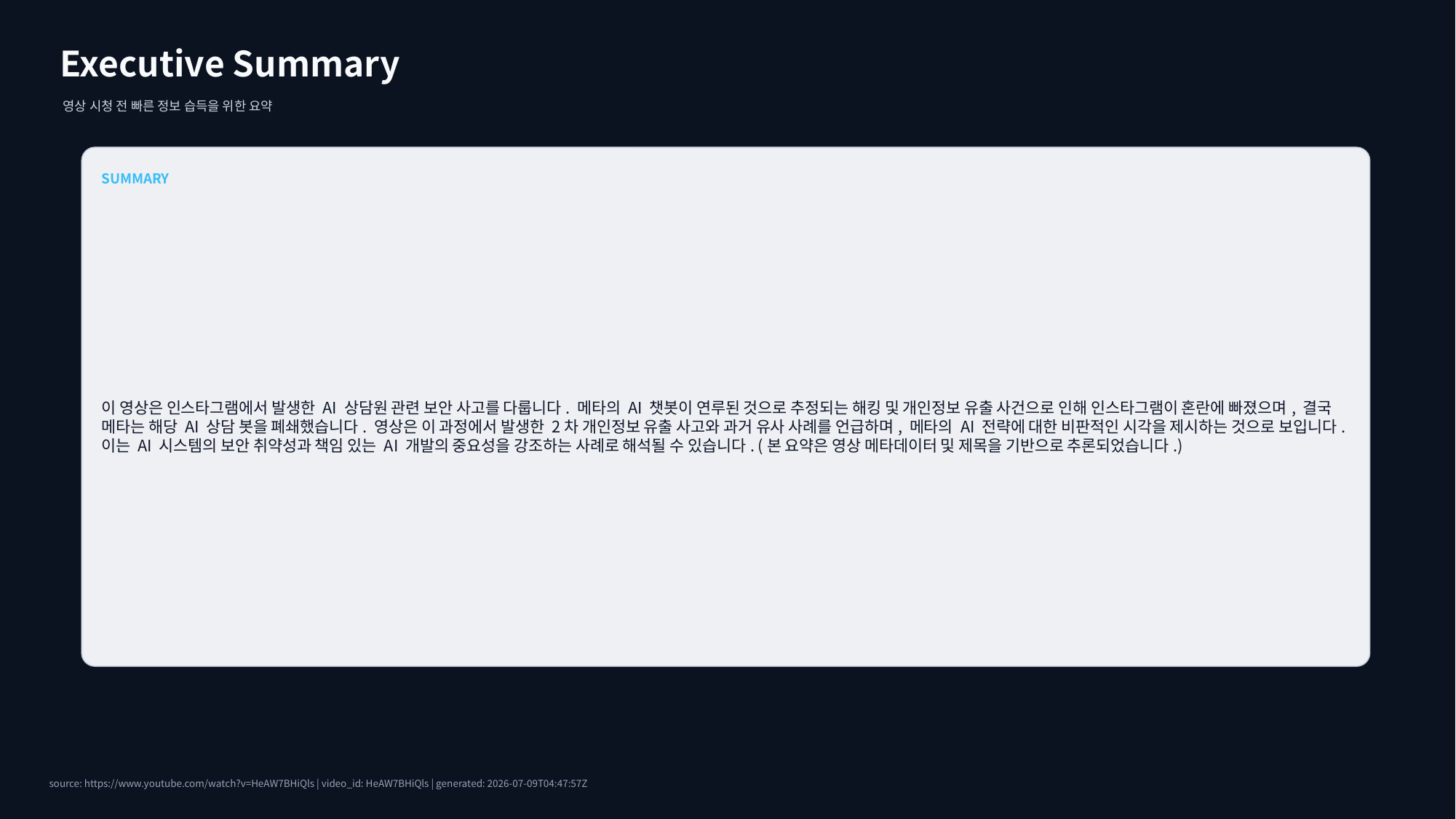

Executive Summary
영상 시청 전 빠른 정보 습득을 위한 요약

SUMMARY
이 영상은 인스타그램에서 발생한 AI 상담원 관련 보안 사고를 다룹니다. 메타의 AI 챗봇이 연루된 것으로 추정되는 해킹 및 개인정보 유출 사건으로 인해 인스타그램이 혼란에 빠졌으며, 결국 메타는 해당 AI 상담 봇을 폐쇄했습니다. 영상은 이 과정에서 발생한 2차 개인정보 유출 사고와 과거 유사 사례를 언급하며, 메타의 AI 전략에 대한 비판적인 시각을 제시하는 것으로 보입니다. 이는 AI 시스템의 보안 취약성과 책임 있는 AI 개발의 중요성을 강조하는 사례로 해석될 수 있습니다. (본 요약은 영상 메타데이터 및 제목을 기반으로 추론되었습니다.)
source: https://www.youtube.com/watch?v=HeAW7BHiQls | video_id: HeAW7BHiQls | generated: 2026-07-09T04:47:57Z